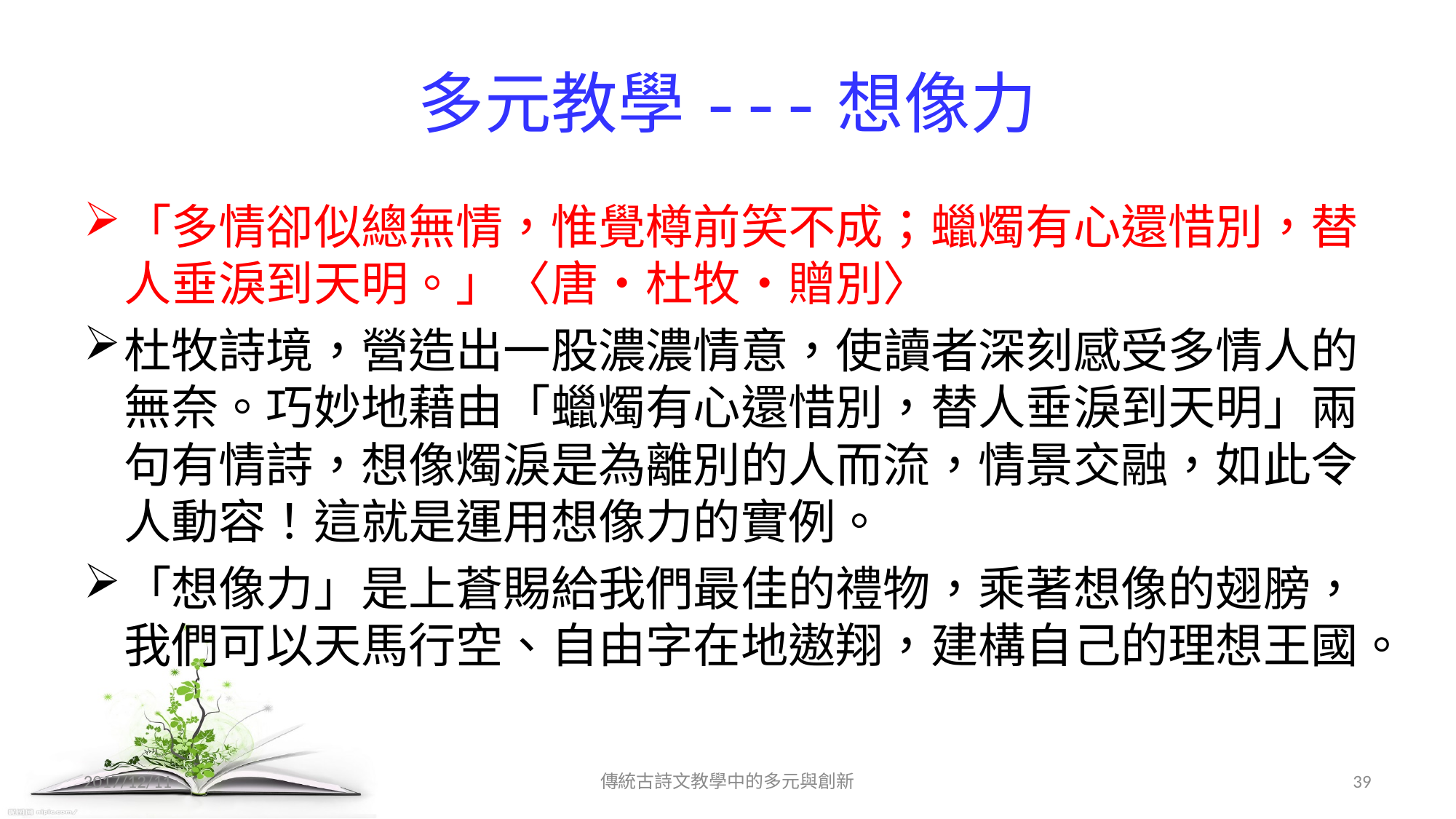

# 多元教學---想像力
「多情卻似總無情，惟覺樽前笑不成；蠟燭有心還惜別，替人垂淚到天明。」〈唐‧杜牧‧贈別〉
杜牧詩境，營造出一股濃濃情意，使讀者深刻感受多情人的無奈。巧妙地藉由「蠟燭有心還惜別，替人垂淚到天明」兩句有情詩，想像燭淚是為離別的人而流，情景交融，如此令人動容！這就是運用想像力的實例。
「想像力」是上蒼賜給我們最佳的禮物，乘著想像的翅膀，我們可以天馬行空、自由字在地遨翔，建構自己的理想王國。
2017/12/11
傳統古詩文教學中的多元與創新
39